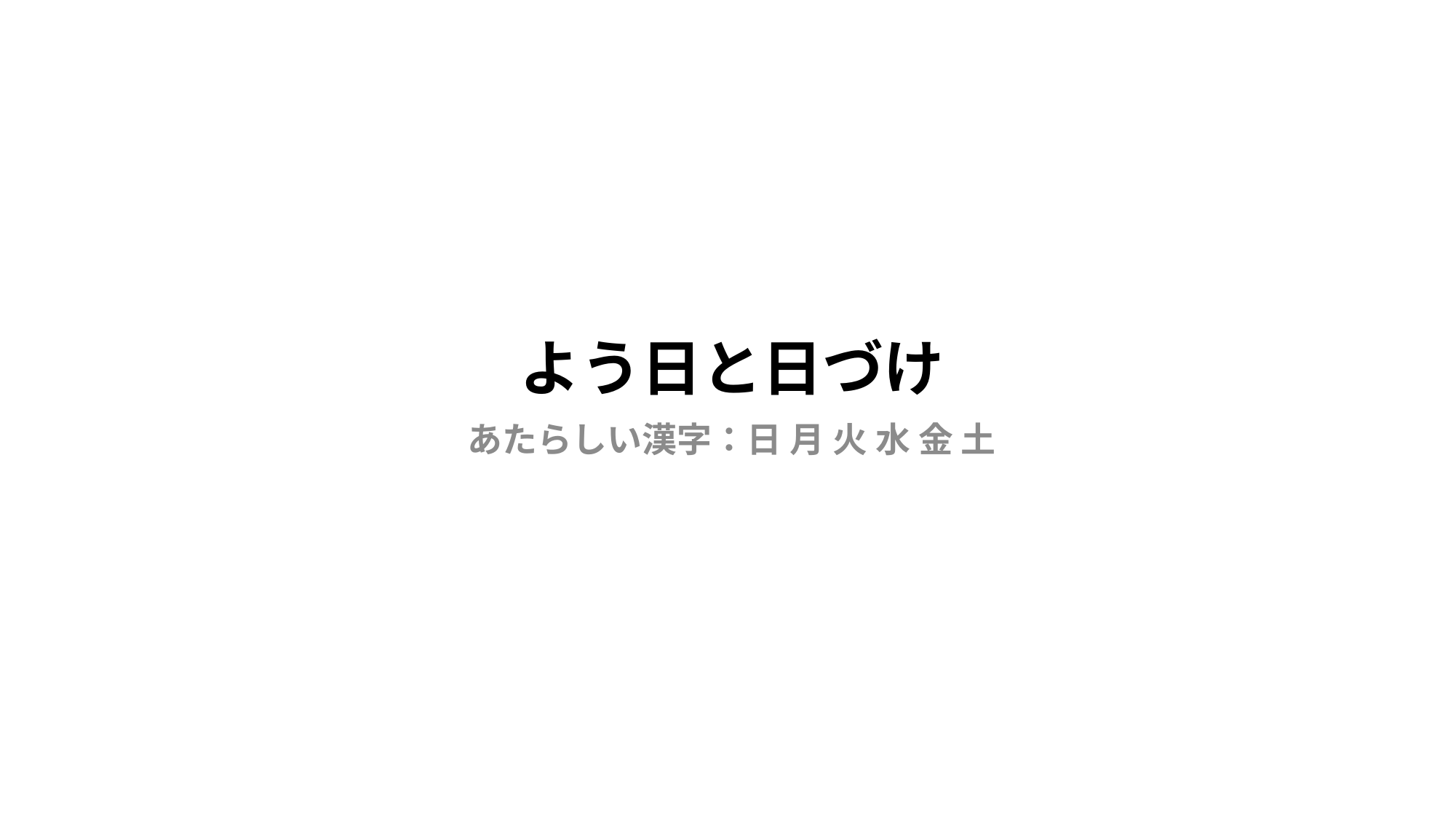

# よう日と日づけ
あたらしい漢字：日 月 火 水 金 土